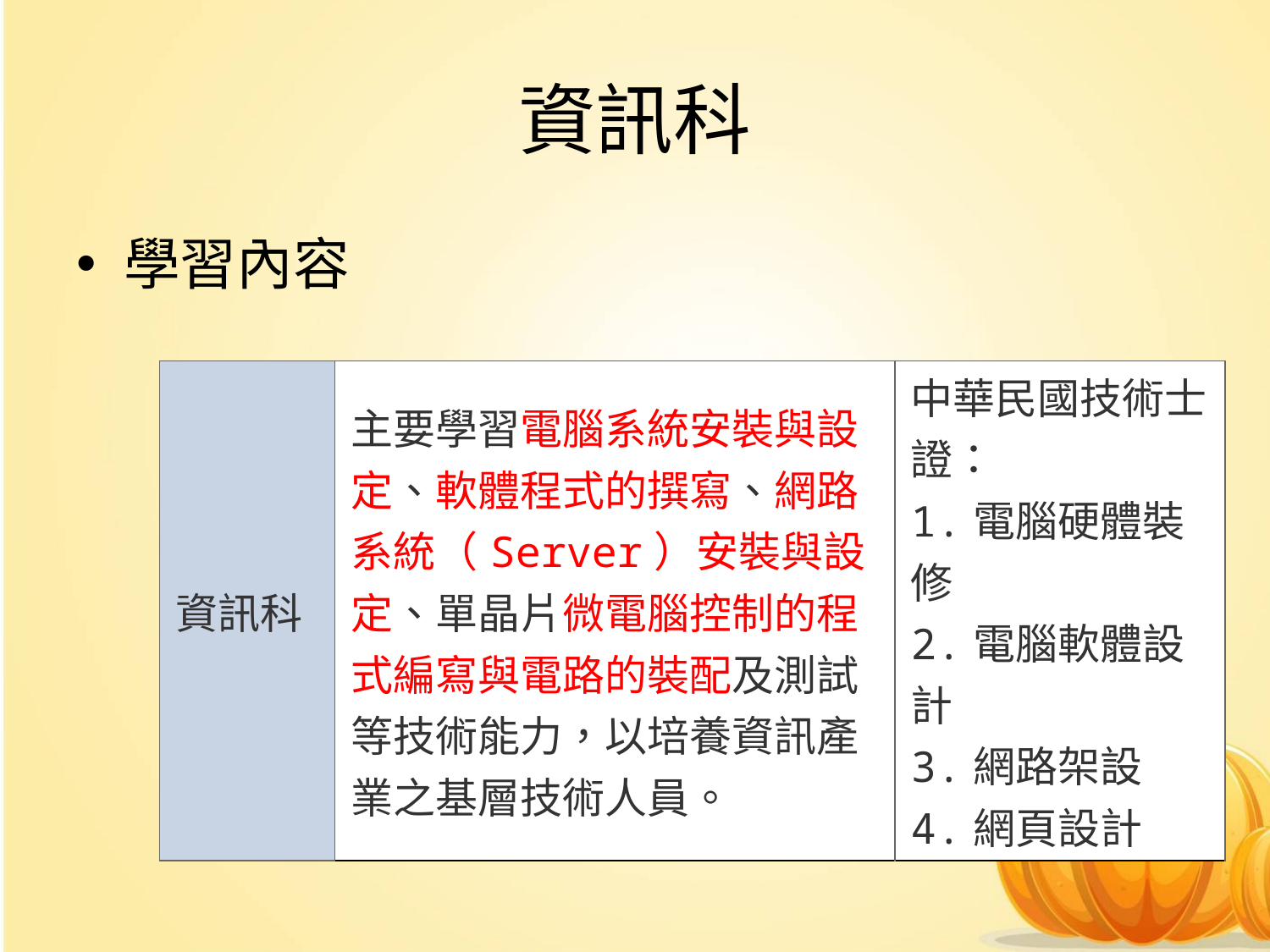

# 資訊科
學習內容

| 資訊科 | 主要學習電腦系統安裝與設定、軟體程式的撰寫、網路系統（Server）安裝與設定、單晶片微電腦控制的程式編寫與電路的裝配及測試等技術能力，以培養資訊產業之基層技術人員。 | 中華民國技術士證： 1.電腦硬體裝修 2.電腦軟體設計 3.網路架設 4.網頁設計 |
| --- | --- | --- |